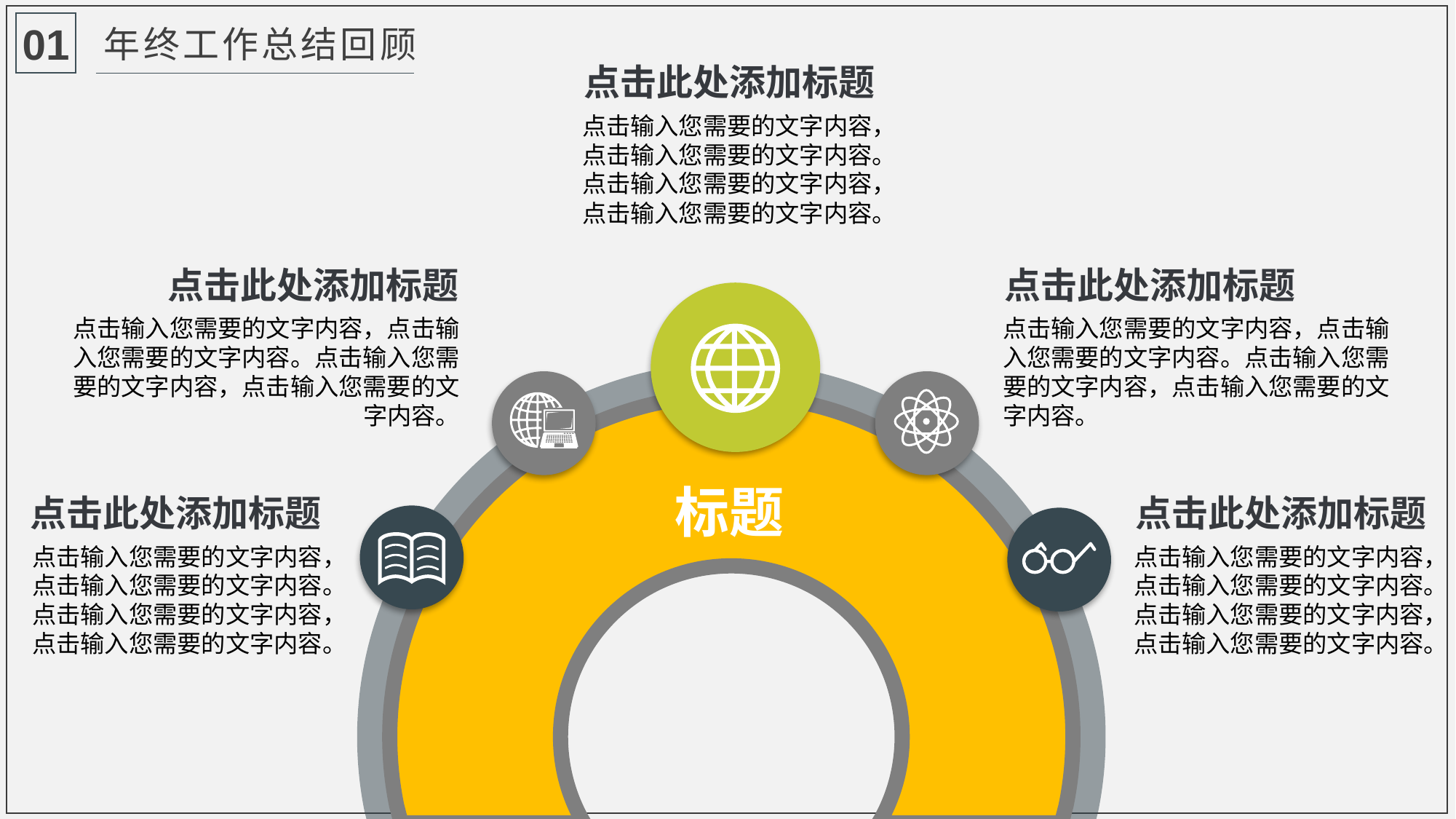

01
年终工作总结回顾
点击此处添加标题
点击输入您需要的文字内容，点击输入您需要的文字内容。点击输入您需要的文字内容，点击输入您需要的文字内容。
点击此处添加标题
点击此处添加标题

点击输入您需要的文字内容，点击输入您需要的文字内容。点击输入您需要的文字内容，点击输入您需要的文字内容。
点击输入您需要的文字内容，点击输入您需要的文字内容。点击输入您需要的文字内容，点击输入您需要的文字内容。

标题
点击此处添加标题
点击此处添加标题

点击输入您需要的文字内容，点击输入您需要的文字内容。点击输入您需要的文字内容，点击输入您需要的文字内容。
点击输入您需要的文字内容，点击输入您需要的文字内容。点击输入您需要的文字内容，点击输入您需要的文字内容。